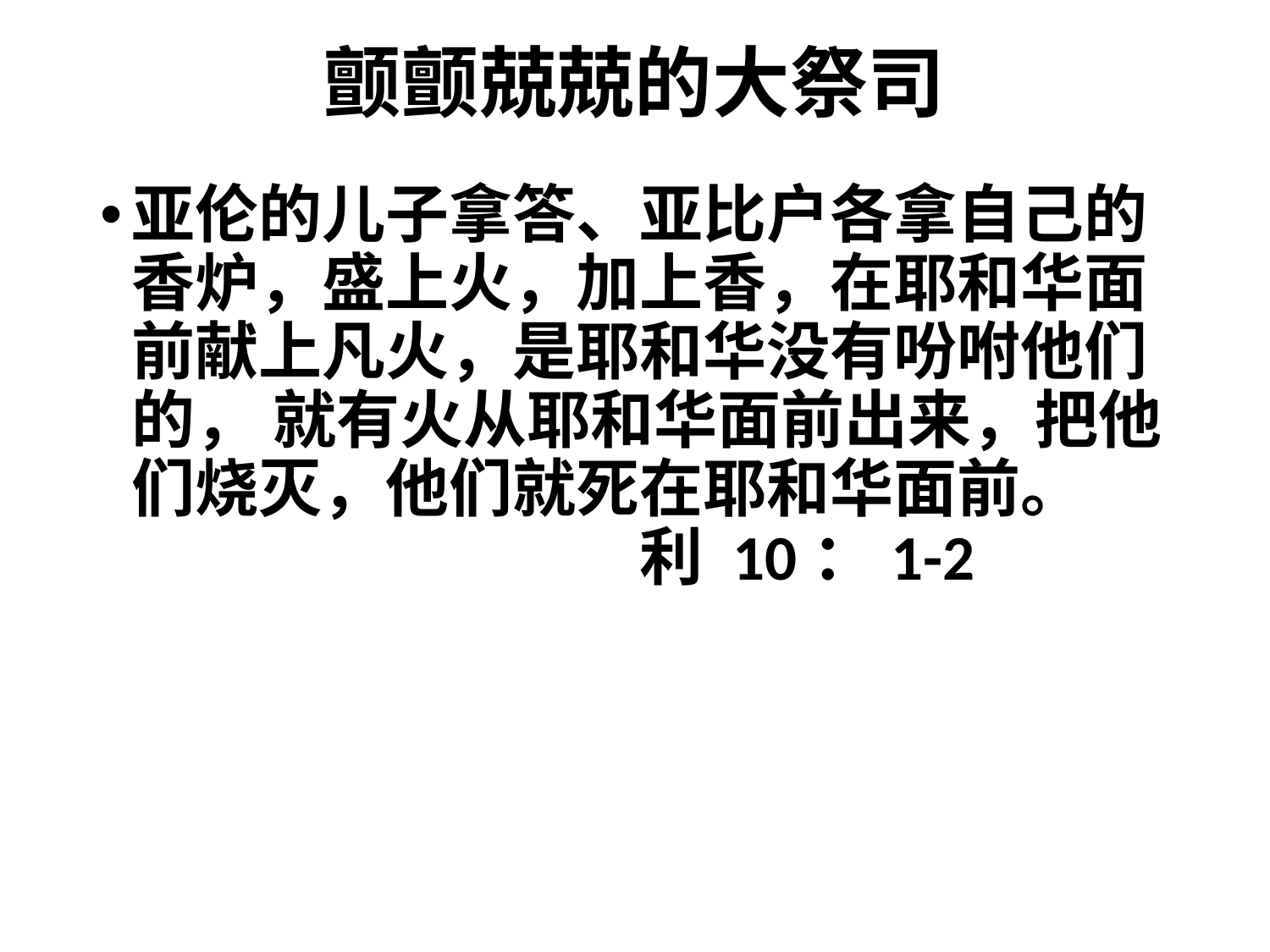

# 颤颤兢兢的大祭司
亚伦的儿子拿答、亚比户各拿自己的香炉，盛上火，加上香，在耶和华面前献上凡火，是耶和华没有吩咐他们的， 就有火从耶和华面前出来，把他们烧灭，他们就死在耶和华面前。					利 10：1-2